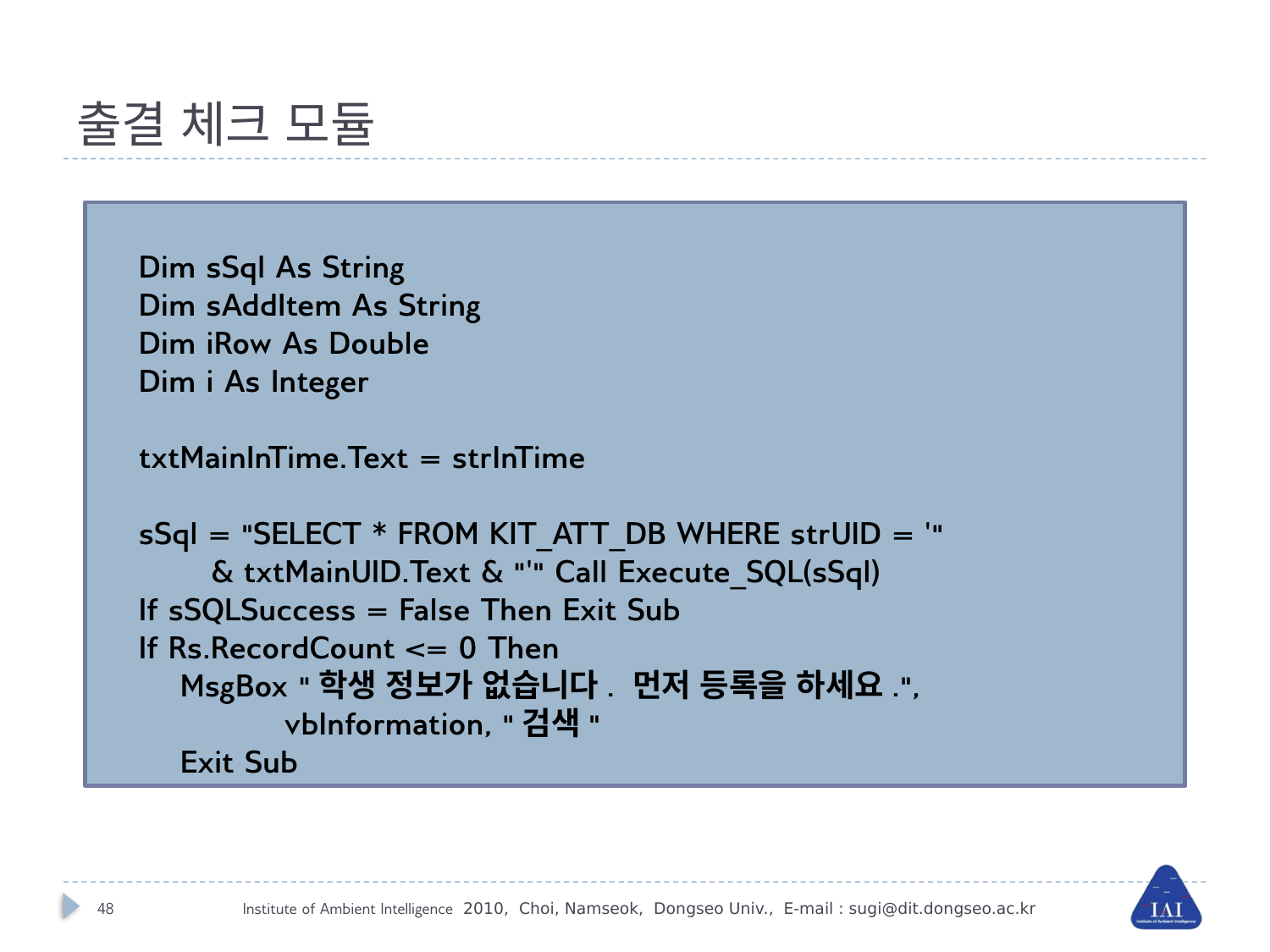

# 출결 체크 모듈

    Dim sSql As String
    Dim sAddItem As String
    Dim iRow As Double
    Dim i As Integer

    txtMainInTime.Text = strInTime

    sSql = "SELECT * FROM KIT_ATT_DB WHERE strUID = '"
           & txtMainUID.Text & "'" Call Execute_SQL(sSql)
    If sSQLSuccess = False Then Exit Sub
    If Rs.RecordCount <= 0 Then
        MsgBox "학생 정보가 없습니다. 먼저 등록을 하세요.",
                  vbInformation, "검색"
        Exit Sub